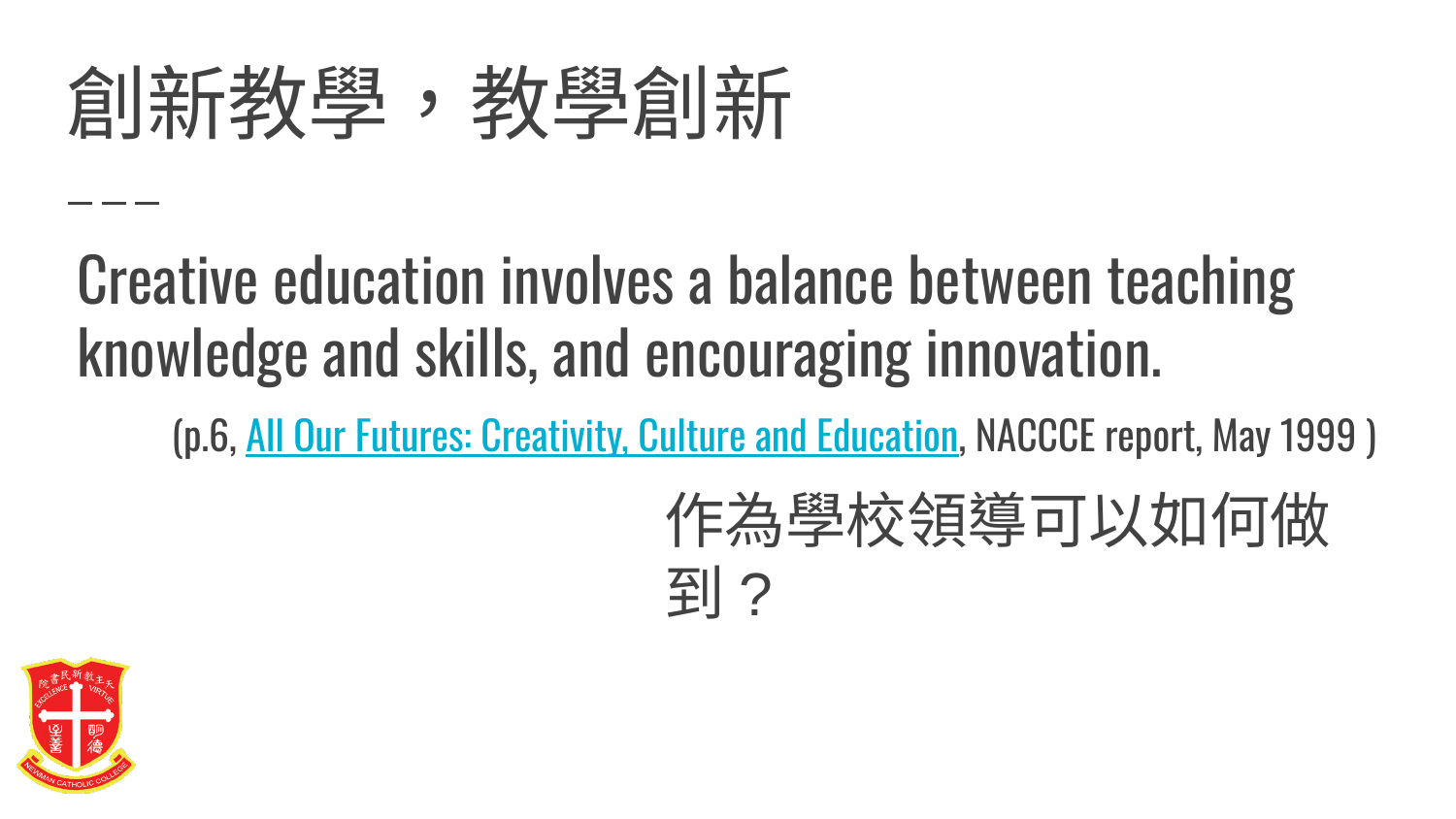

創新教學，教學創新
# Creative education involves a balance between teaching knowledge and skills, and encouraging innovation.
(p.6, All Our Futures: Creativity, Culture and Education, NACCCE report, May 1999 )
作為學校領導可以如何做到?